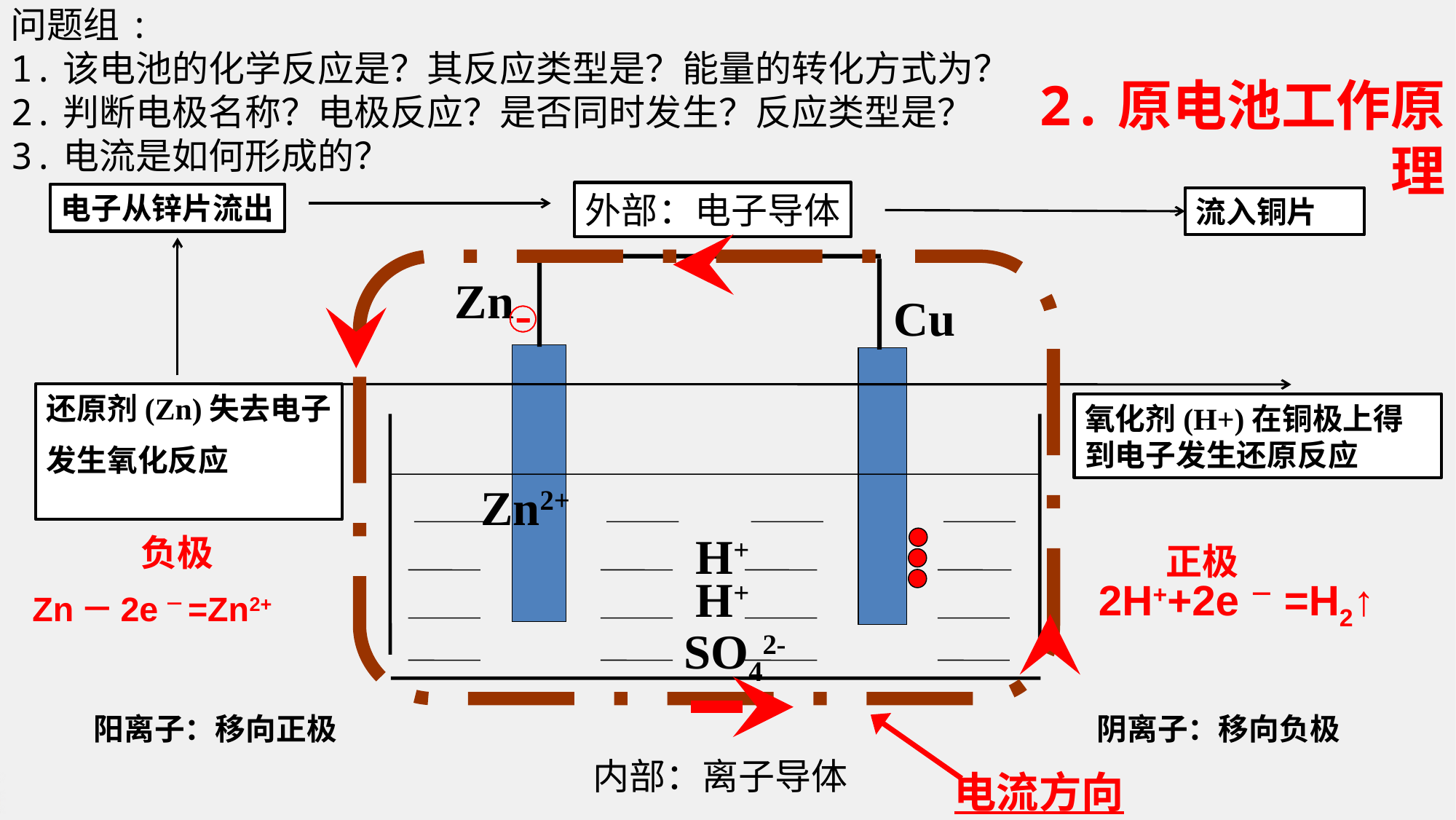

问题组:
1.该电池的化学反应是？其反应类型是？能量的转化方式为？
2.判断电极名称？电极反应？是否同时发生？反应类型是？
3.电流是如何形成的？
2.原电池工作原理
外部：电子导体
电子从锌片流出
流入铜片

Zn
-

-

-

Cu

还原剂(Zn)失去电子
发生氧化反应
氧化剂(H+)在铜极上得到电子发生还原反应

Zn2+

H+

负极

正极

H+
2H++2e－=H2↑

Zn－2e－=Zn2+
SO42-

 阳离子：移向正极
 阴离子：移向负极

电流方向
内部：离子导体